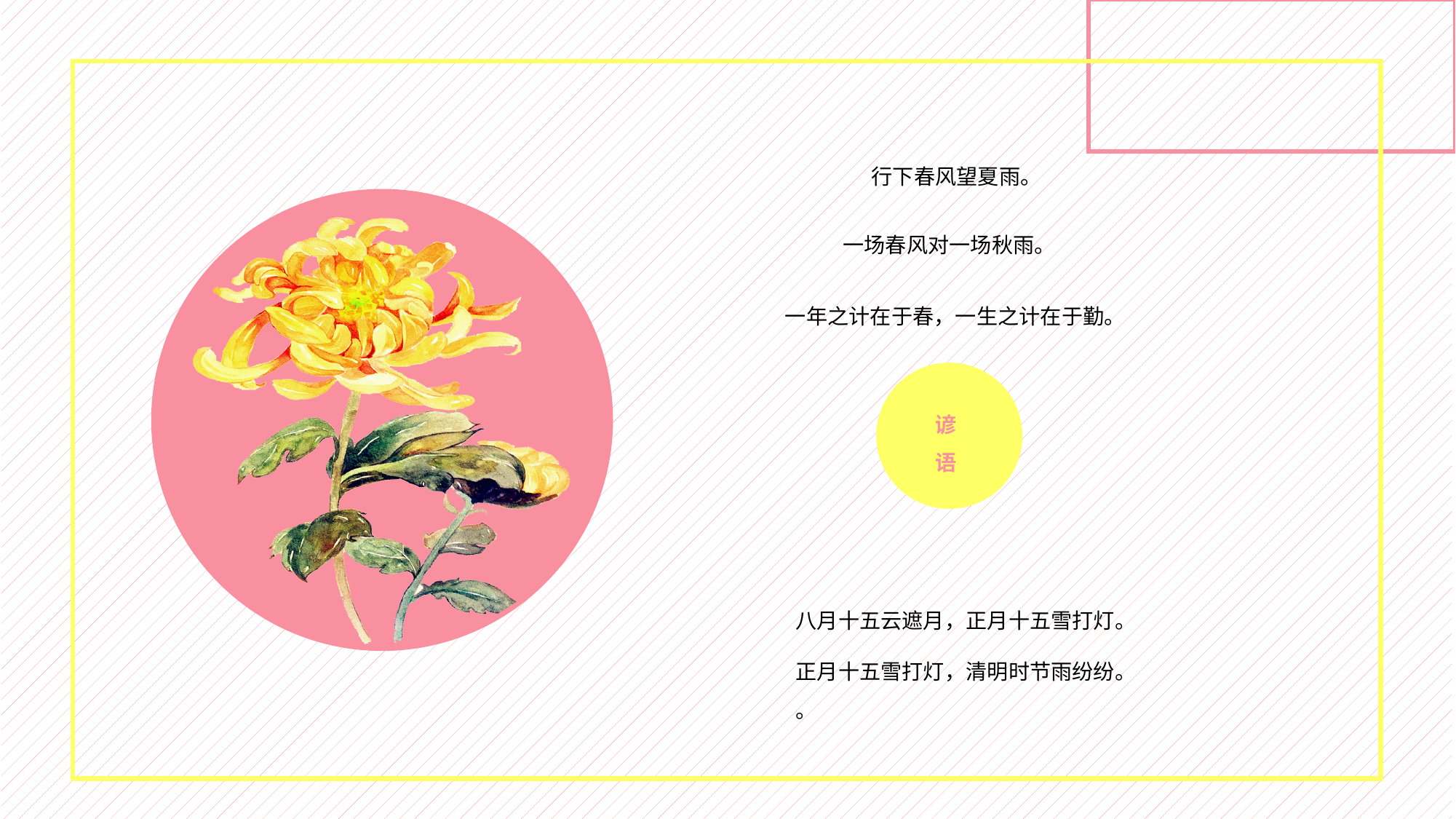

行下春风望夏雨。

一场春风对一场秋雨。
一年之计在于春，一生之计在于勤。

谚语
八月十五云遮月，正月十五雪打灯。

正月十五雪打灯，清明时节雨纷纷。
。